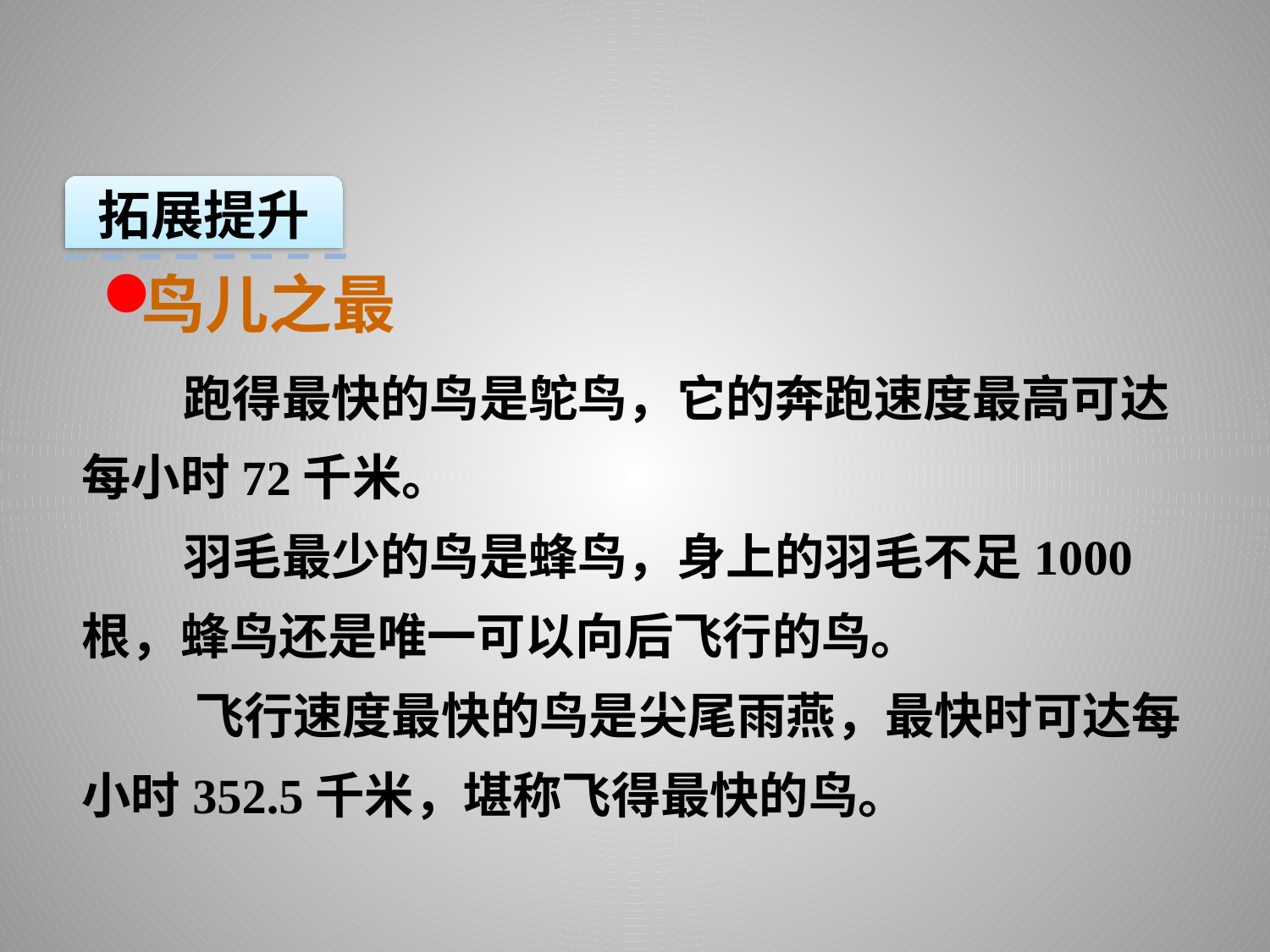

拓展提升

鸟儿之最
        跑得最快的鸟是鸵鸟，它的奔跑速度最高可达每小时72千米。
        羽毛最少的鸟是蜂鸟，身上的羽毛不足1000根，蜂鸟还是唯一可以向后飞行的鸟。
         飞行速度最快的鸟是尖尾雨燕，最快时可达每小时352.5千米，堪称飞得最快的鸟。